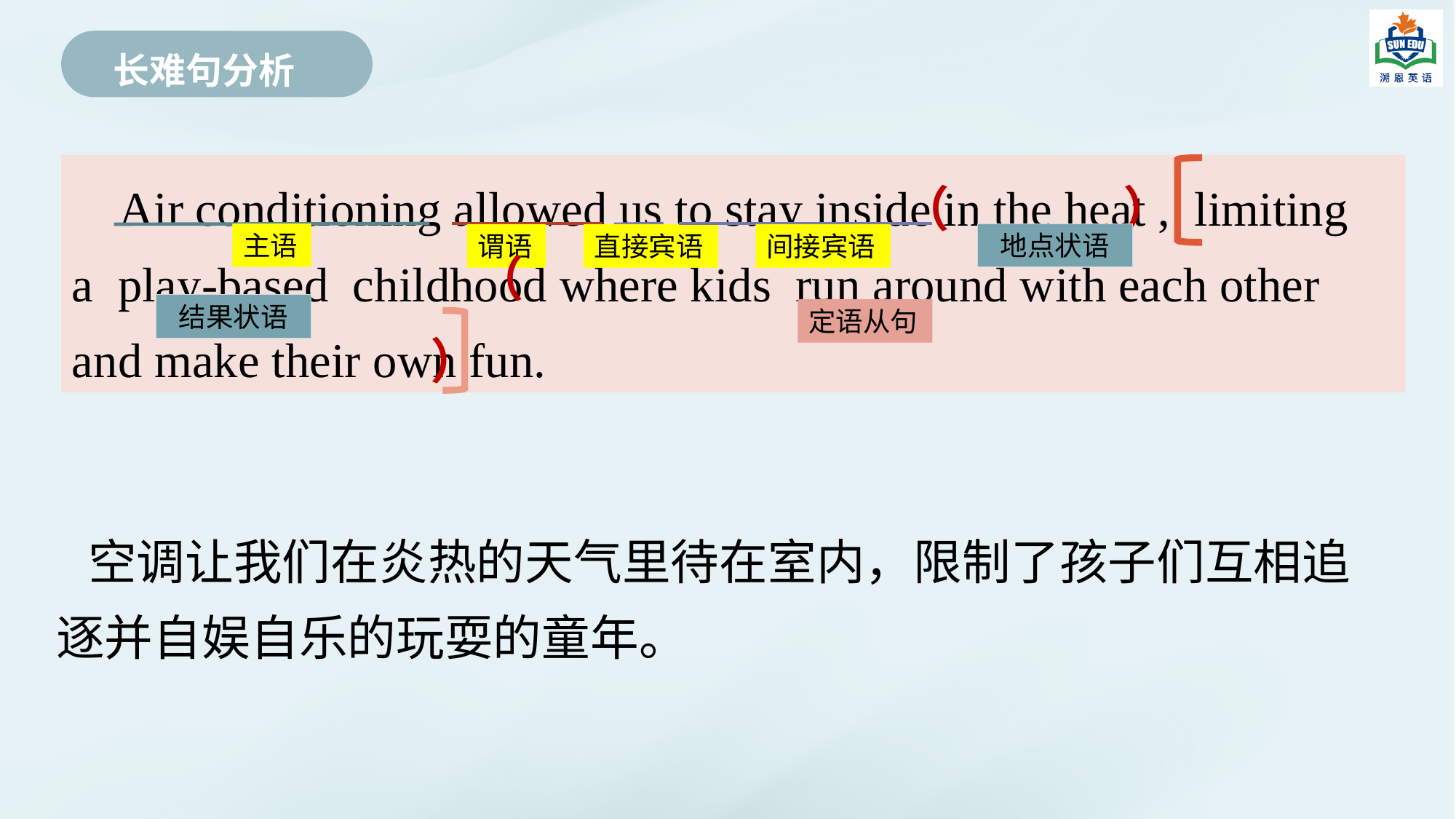

长难句分析
#
 Air conditioning allowed us to stay inside in the heat ,  limiting  a  play-based  childhood where kids  run around with each other and make their own fun.

（
）
主语
地点状语
谓语
直接宾语
间接宾语
（
结果状语
定语从句

）
空调让我们在炎热的天气里待在室内，限制了孩子们互相追逐并自娱自乐的玩耍的童年。